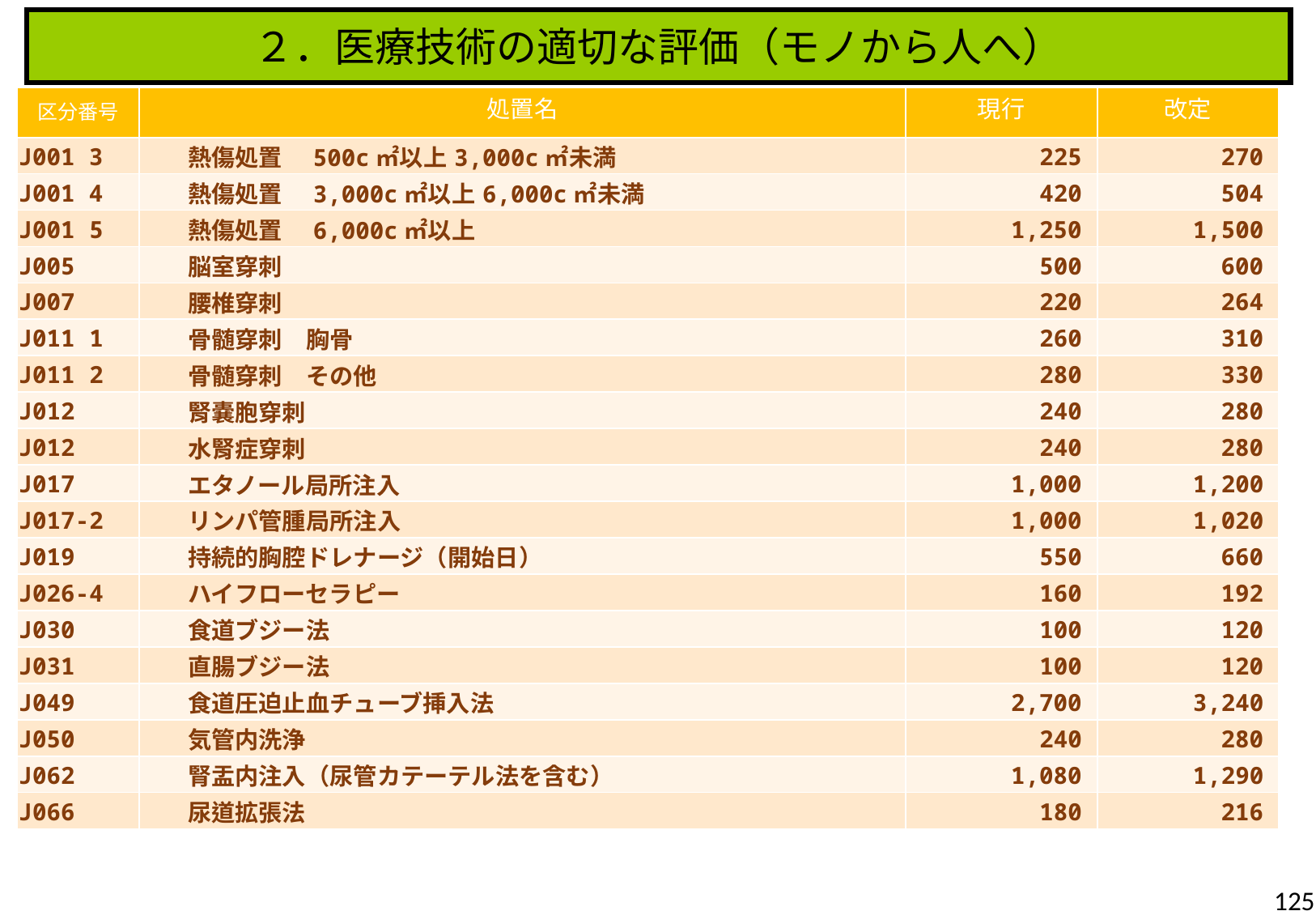

２．医療技術の適切な評価（モノから人へ）
| 区分番号 | 処置名 | 現行 | 改定 |
| --- | --- | --- | --- |
| J001 3 | 熱傷処置　500c㎡以上3,000c㎡未満 | 225 | 270 |
| J001 4 | 熱傷処置　3,000c㎡以上6,000c㎡未満 | 420 | 504 |
| J001 5 | 熱傷処置　6,000c㎡以上 | 1,250 | 1,500 |
| J005 | 脳室穿刺 | 500 | 600 |
| J007 | 腰椎穿刺 | 220 | 264 |
| J011 1 | 骨髄穿刺　胸骨 | 260 | 310 |
| J011 2 | 骨髄穿刺　その他 | 280 | 330 |
| J012 | 腎嚢胞穿刺 | 240 | 280 |
| J012 | 水腎症穿刺 | 240 | 280 |
| J017 | エタノール局所注入 | 1,000 | 1,200 |
| J017-2 | リンパ管腫局所注入 | 1,000 | 1,020 |
| J019 | 持続的胸腔ドレナージ（開始日） | 550 | 660 |
| J026-4 | ハイフローセラピー | 160 | 192 |
| J030 | 食道ブジー法 | 100 | 120 |
| J031 | 直腸ブジー法 | 100 | 120 |
| J049 | 食道圧迫止血チューブ挿入法 | 2,700 | 3,240 |
| J050 | 気管内洗浄 | 240 | 280 |
| J062 | 腎盂内注入（尿管カテーテル法を含む） | 1,080 | 1,290 |
| J066 | 尿道拡張法 | 180 | 216 |
125